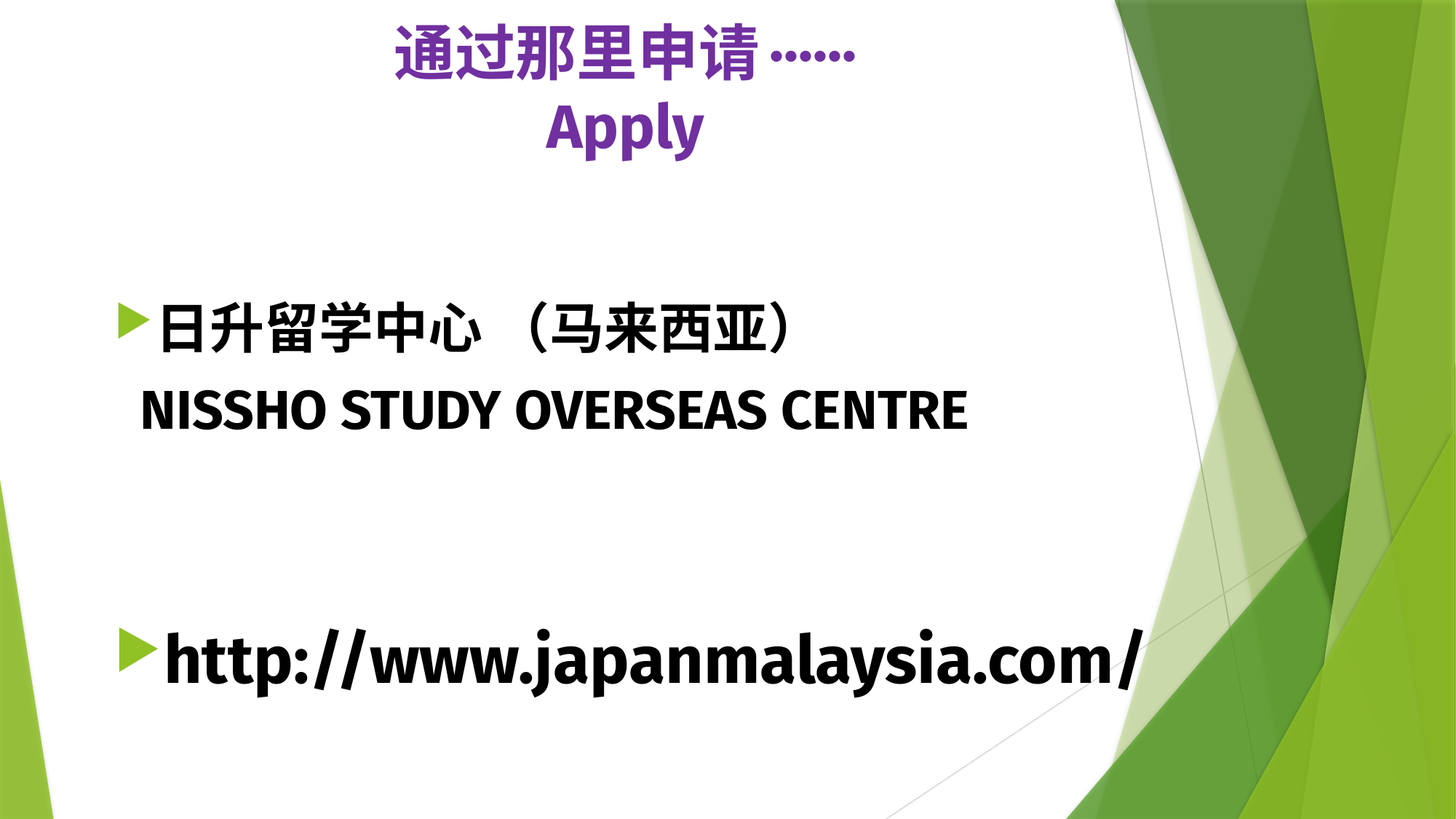

# 通过那里申请······ Apply
日升留学中心 （马来西亚）
  NISSHO STUDY OVERSEAS CENTRE

http://www.japanmalaysia.com/